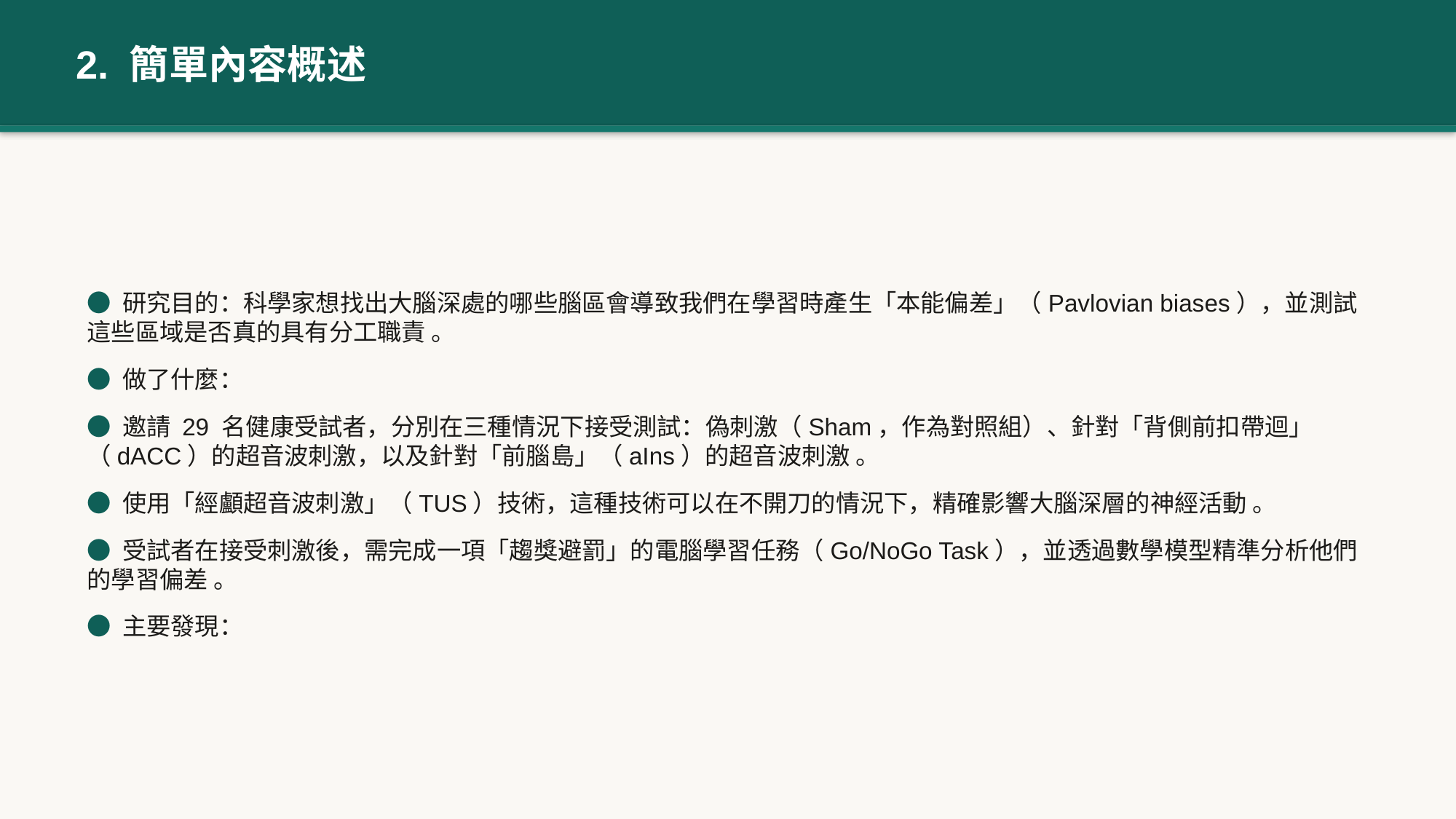

2. 簡單內容概述

● 研究目的：科學家想找出大腦深處的哪些腦區會導致我們在學習時產生「本能偏差」（Pavlovian biases），並測試這些區域是否真的具有分工職責 。
● 做了什麼：
● 邀請 29 名健康受試者，分別在三種情況下接受測試：偽刺激（Sham，作為對照組）、針對「背側前扣帶迴」（dACC）的超音波刺激，以及針對「前腦島」（aIns）的超音波刺激 。
● 使用「經顱超音波刺激」（TUS）技術，這種技術可以在不開刀的情況下，精確影響大腦深層的神經活動 。
● 受試者在接受刺激後，需完成一項「趨獎避罰」的電腦學習任務（Go/NoGo Task），並透過數學模型精準分析他們的學習偏差 。
● 主要發現：